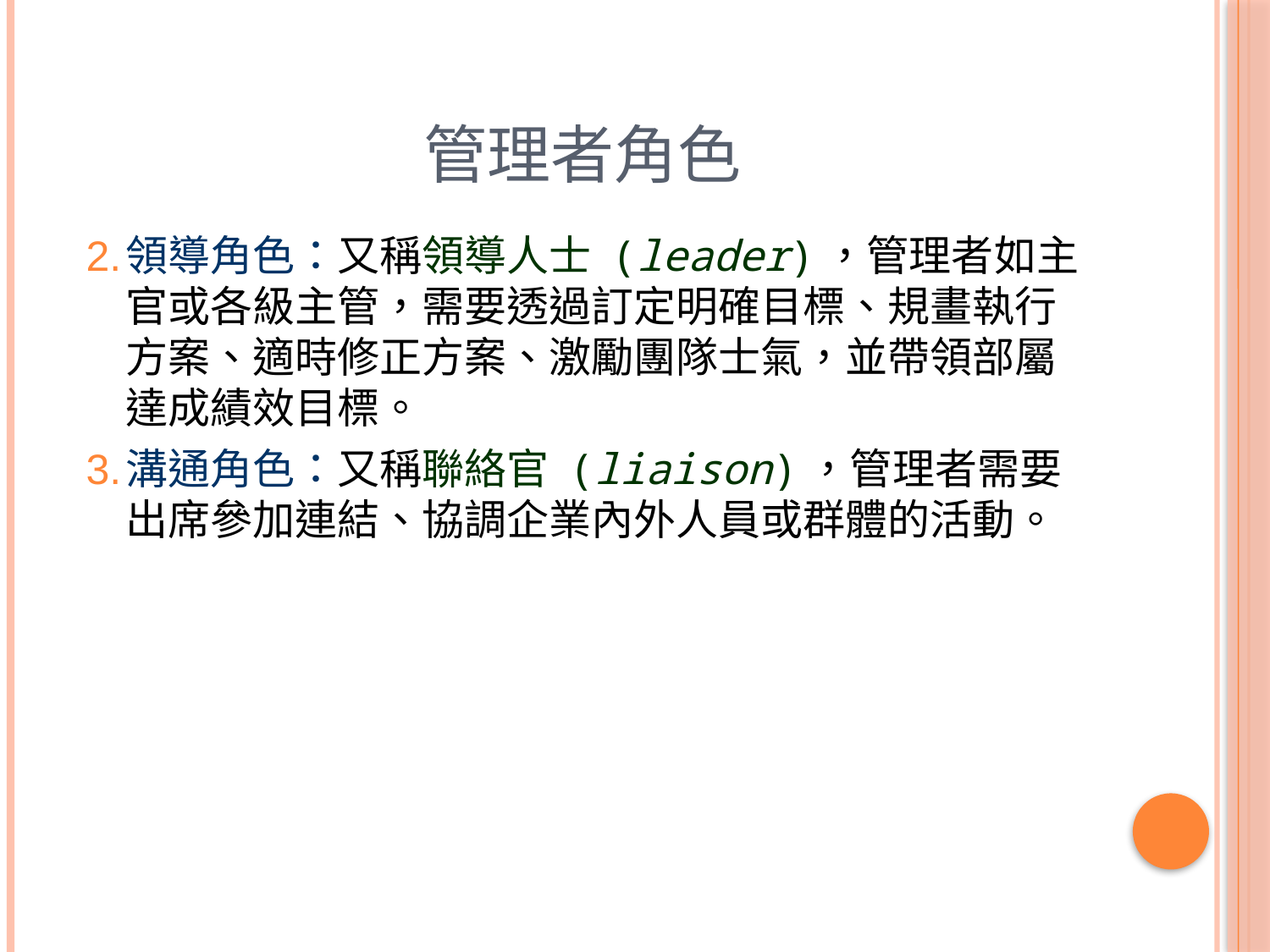

# 管理者角色
領導角色：又稱領導人士 (leader)，管理者如主官或各級主管，需要透過訂定明確目標、規畫執行方案、適時修正方案、激勵團隊士氣，並帶領部屬達成績效目標。
溝通角色：又稱聯絡官 (liaison)，管理者需要出席參加連結、協調企業內外人員或群體的活動。